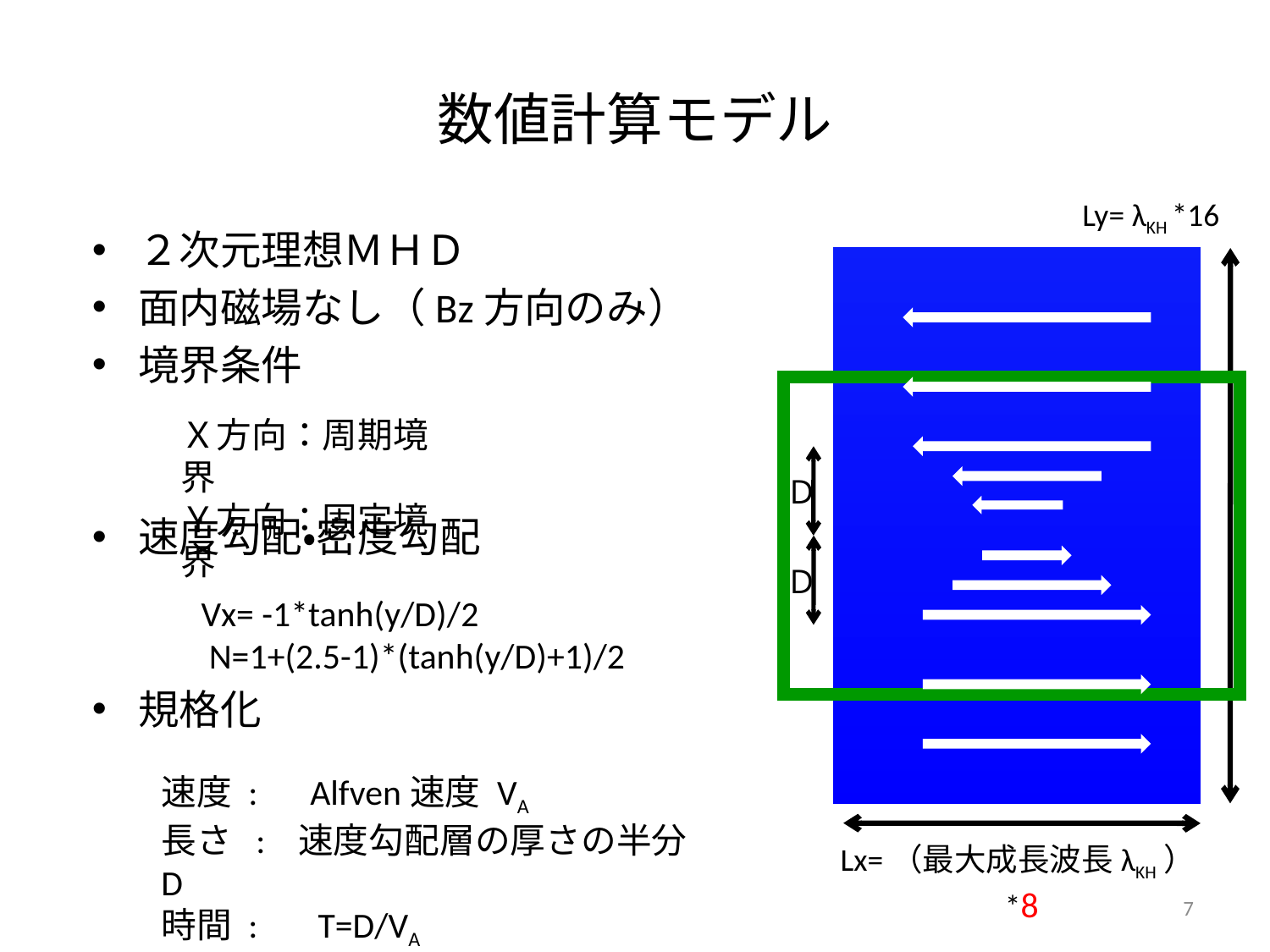

# 数値計算モデル
Ly= λKH *16
２次元理想ＭＨＤ
面内磁場なし（Bz方向のみ）
境界条件

速度勾配・密度勾配

規格化

Ｘ方向：周期境界
Ｙ方向：固定境界

Ｄ

Ｄ

Vx= -1*tanh(y/D)/2
 N=1+(2.5-1)*(tanh(y/D)+1)/2

速度 :　Alfven速度 VA
長さ  :   速度勾配層の厚さの半分D
時間 :　 T=D/VA
Lx=（最大成長波長λKH）*8
7